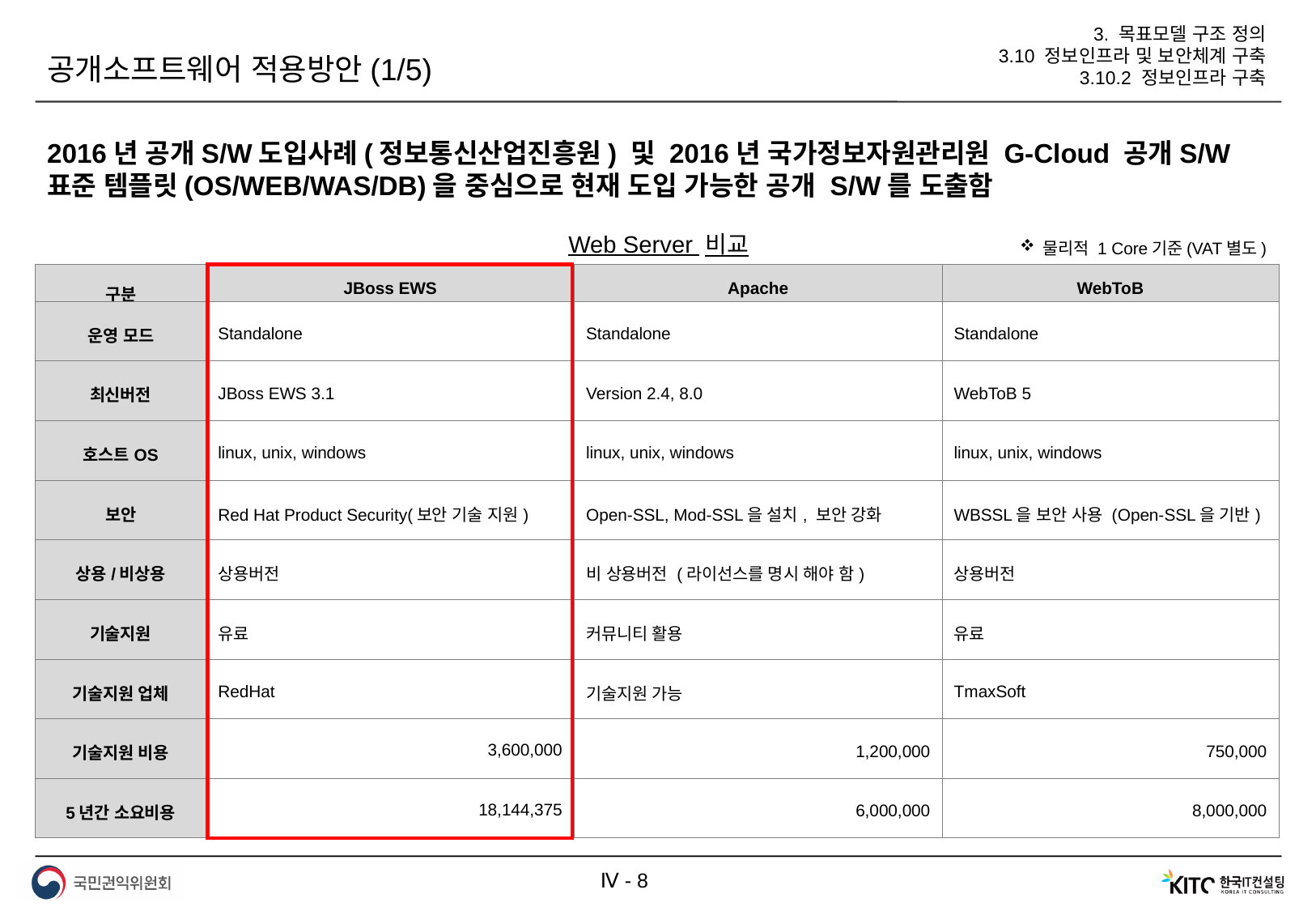

3. 목표모델 구조 정의
3.10 정보인프라 및 보안체계 구축
3.10.2 정보인프라 구축
공개소프트웨어 적용방안(1/5)
2016년 공개S/W도입사례(정보통신산업진흥원) 및 2016년 국가정보자원관리원 G-Cloud 공개S/W 표준 템플릿(OS/WEB/WAS/DB)을 중심으로 현재 도입 가능한 공개 S/W를 도출함
Web Server 비교
물리적 1 Core기준(VAT별도)
| 구분 | JBoss EWS | Apache | WebToB |
| --- | --- | --- | --- |
| 운영 모드 | Standalone | Standalone | Standalone |
| 최신버전 | JBoss EWS 3.1 | Version 2.4, 8.0 | WebToB 5 |
| 호스트OS | linux, unix, windows | linux, unix, windows | linux, unix, windows |
| 보안 | Red Hat Product Security(보안 기술 지원) | Open-SSL, Mod-SSL을 설치, 보안 강화 | WBSSL을 보안 사용 (Open-SSL을 기반) |
| 상용/비상용 | 상용버전 | 비 상용버전 (라이선스를 명시 해야 함) | 상용버전 |
| 기술지원 | 유료 | 커뮤니티 활용 | 유료 |
| 기술지원 업체 | RedHat | 기술지원 가능 | TmaxSoft |
| 기술지원 비용 | 3,600,000 | 1,200,000 | 750,000 |
| 5년간 소요비용 | 18,144,375 | 6,000,000 | 8,000,000 |